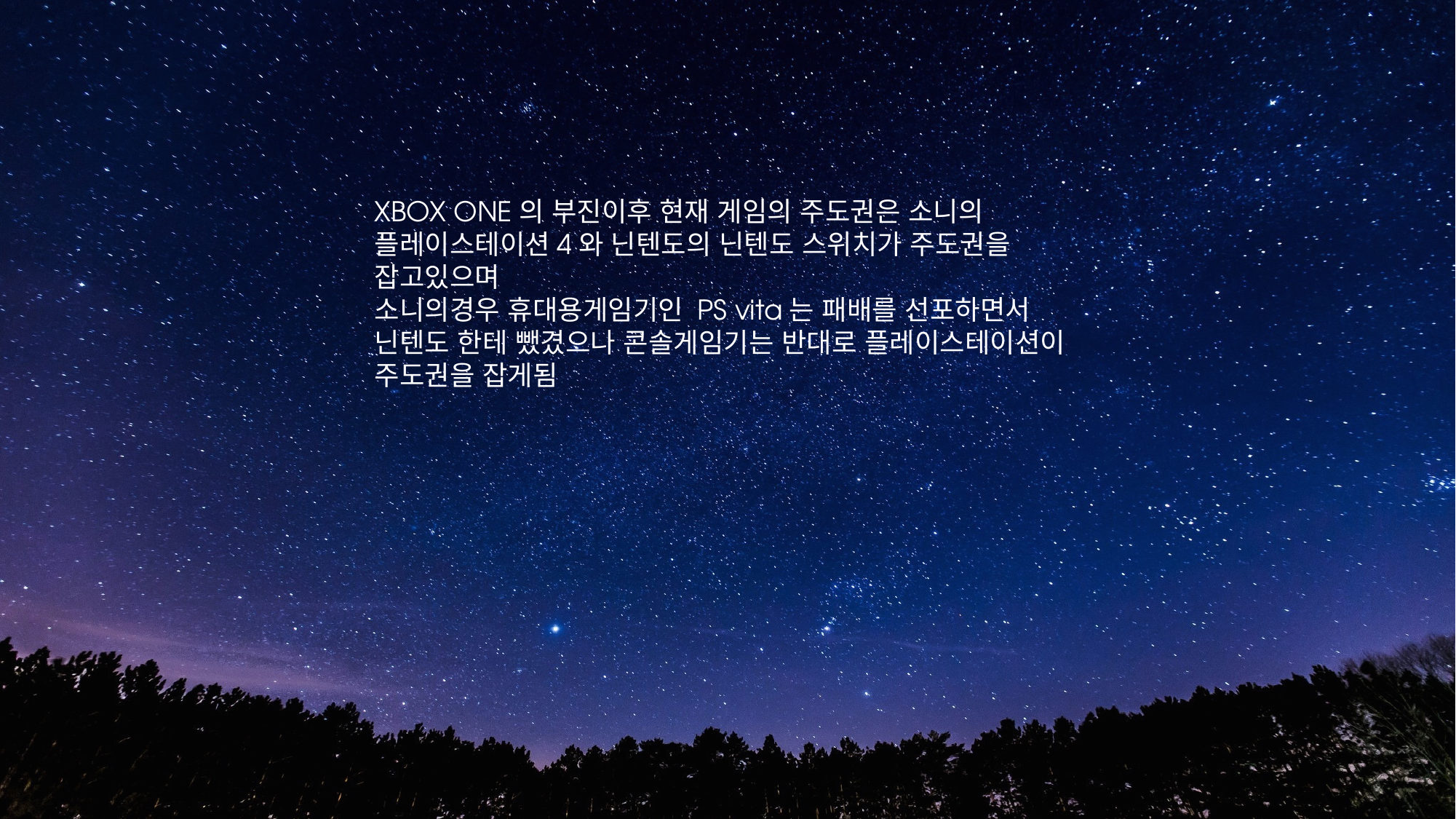

XBOX ONE의 부진이후 현재 게임의 주도권은 소니의 플레이스테이션4와 닌텐도의 닌텐도 스위치가 주도권을 잡고있으며
소니의경우 휴대용게임기인 PS vita는 패배를 선포하면서 닌텐도 한테 뺐겼으나 콘솔게임기는 반대로 플레이스테이션이 주도권을 잡게됨